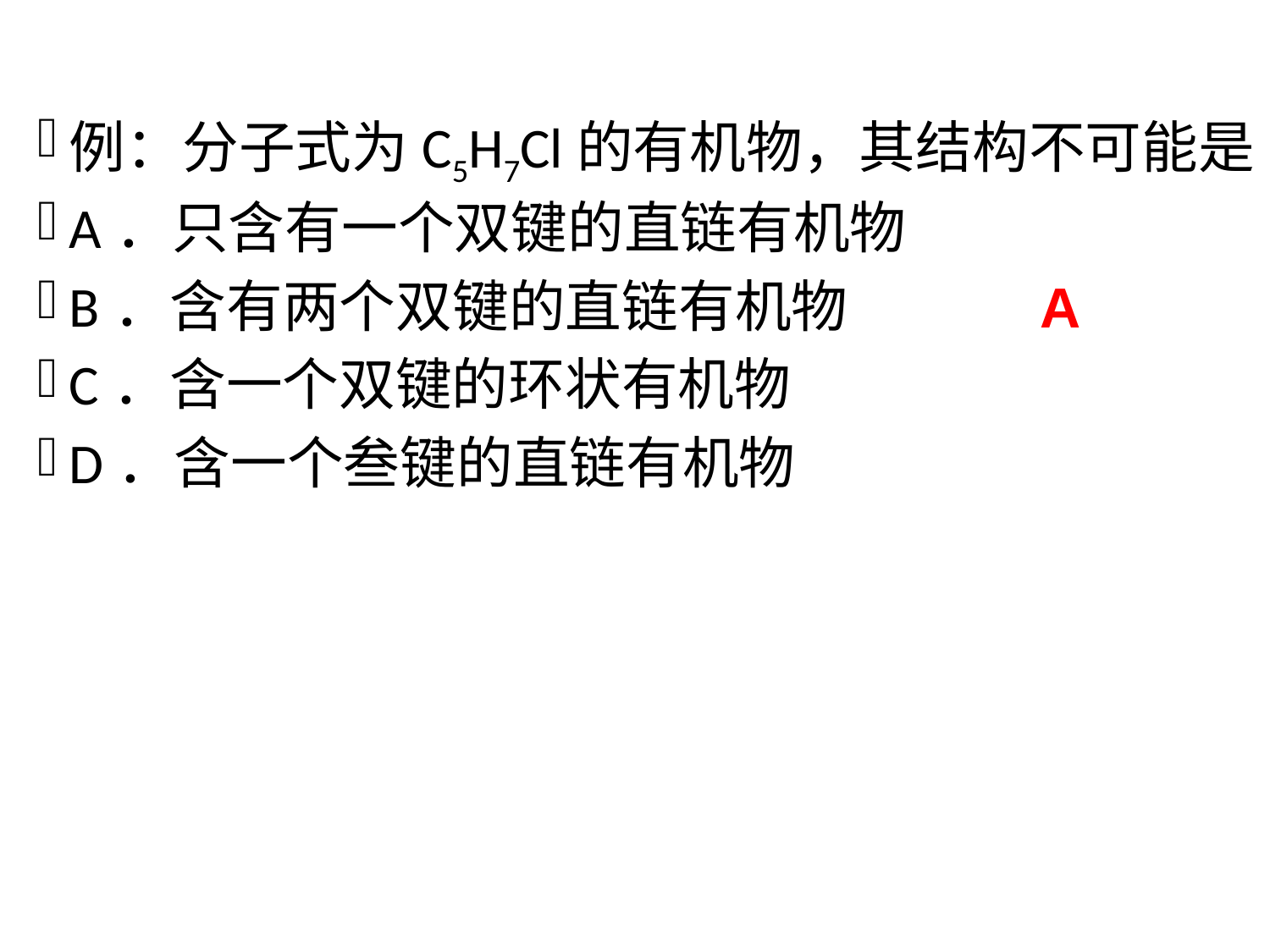

例：分子式为C5H7Cl的有机物，其结构不可能是
A．只含有一个双键的直链有机物
B．含有两个双键的直链有机物
C．含一个双键的环状有机物
D．含一个叁键的直链有机物
A